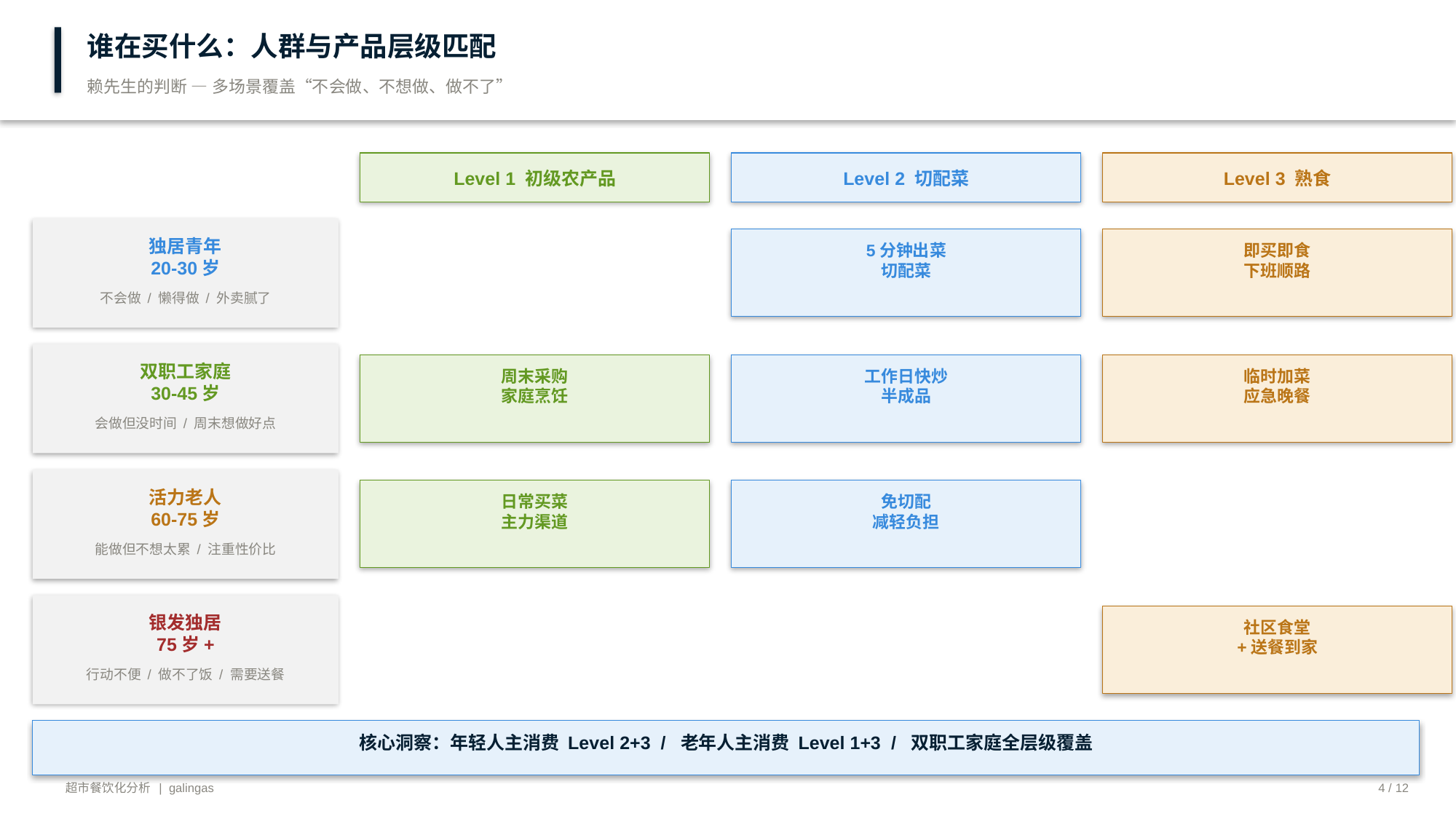

谁在买什么：人群与产品层级匹配

赖先生的判断 — 多场景覆盖“不会做、不想做、做不了”

Level 1 初级农产品
Level 2 切配菜
Level 3 熟食

独居青年
20-30岁

5分钟出菜
切配菜
即买即食
下班顺路
不会做 / 懒得做 / 外卖腻了

双职工家庭
30-45岁

周末采购
家庭烹饪
工作日快炒
半成品
临时加菜
应急晚餐
会做但没时间 / 周末想做好点

活力老人
60-75岁

日常买菜
主力渠道
免切配
减轻负担
能做但不想太累 / 注重性价比

银发独居
75岁+

社区食堂
+送餐到家
行动不便 / 做不了饭 / 需要送餐

核心洞察：年轻人主消费 Level 2+3  /  老年人主消费 Level 1+3  /  双职工家庭全层级覆盖
超市餐饮化分析  |  galingas
4 / 12